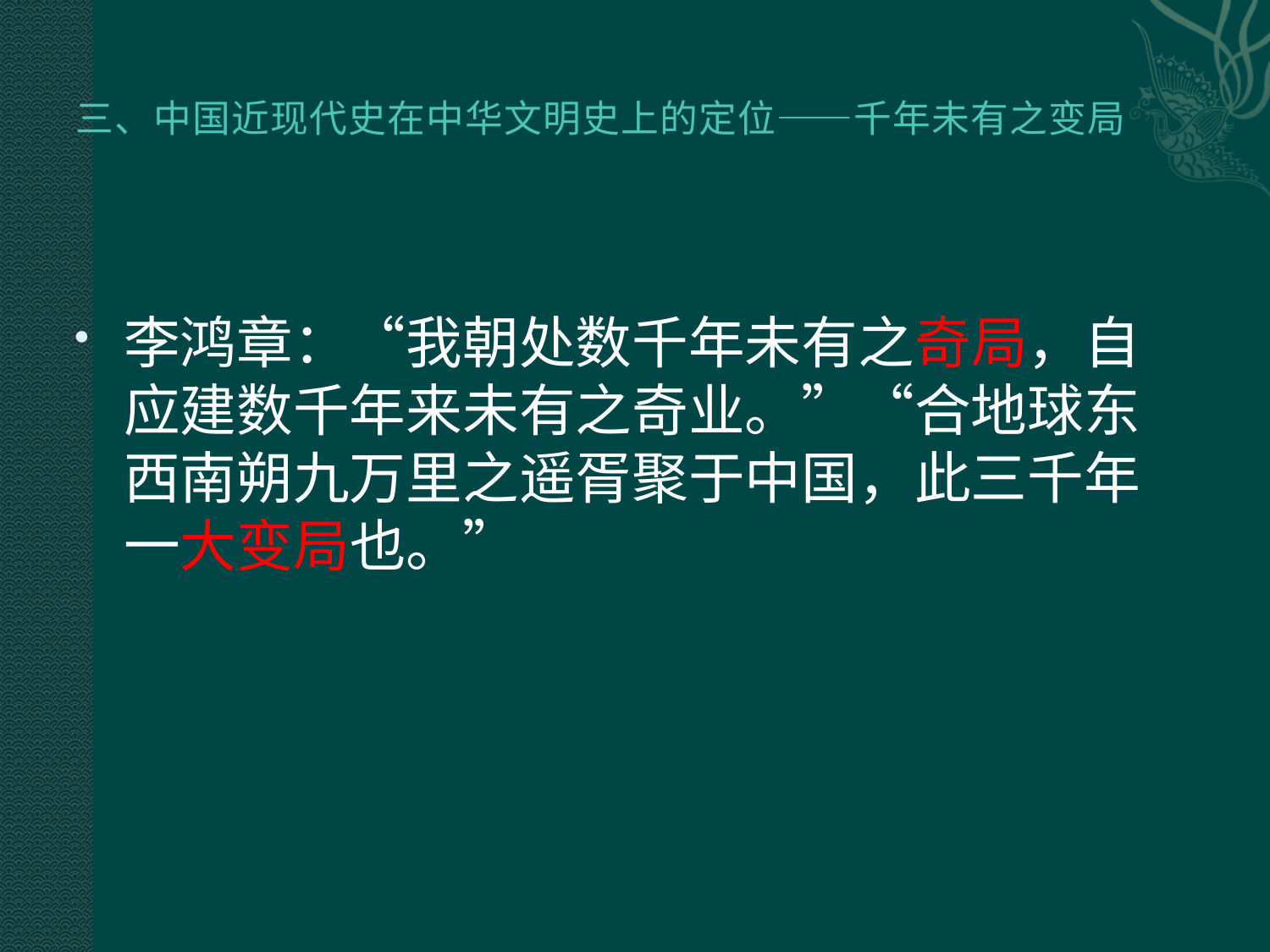

# 三、中国近现代史在中华文明史上的定位——千年未有之变局

李鸿章：“我朝处数千年未有之奇局，自应建数千年来未有之奇业。”“合地球东西南朔九万里之遥胥聚于中国，此三千年一大变局也。”